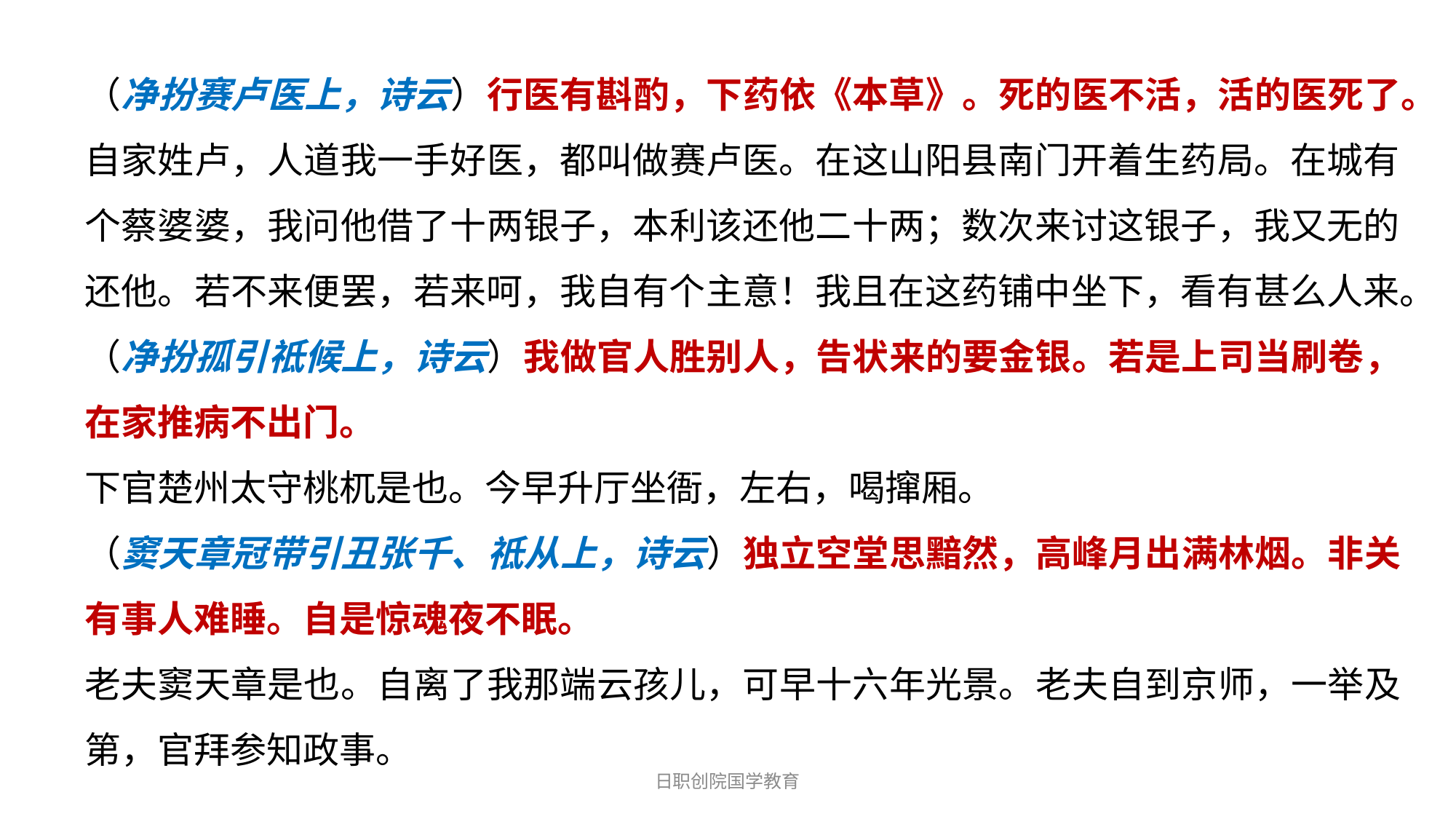

（净扮赛卢医上，诗云）行医有斟酌，下药依《本草》。死的医不活，活的医死了。
自家姓卢，人道我一手好医，都叫做赛卢医。在这山阳县南门开着生药局。在城有个蔡婆婆，我问他借了十两银子，本利该还他二十两；数次来讨这银子，我又无的还他。若不来便罢，若来呵，我自有个主意！我且在这药铺中坐下，看有甚么人来。
（净扮孤引祗候上，诗云）我做官人胜别人，告状来的要金银。若是上司当刷卷，在家推病不出门。
下官楚州太守桃杌是也。今早升厅坐衙，左右，喝撺厢。
（窦天章冠带引丑张千、祗从上，诗云）独立空堂思黯然，高峰月出满林烟。非关有事人难睡。自是惊魂夜不眠。
老夫窦天章是也。自离了我那端云孩儿，可早十六年光景。老夫自到京师，一举及第，官拜参知政事。
日职创院国学教育